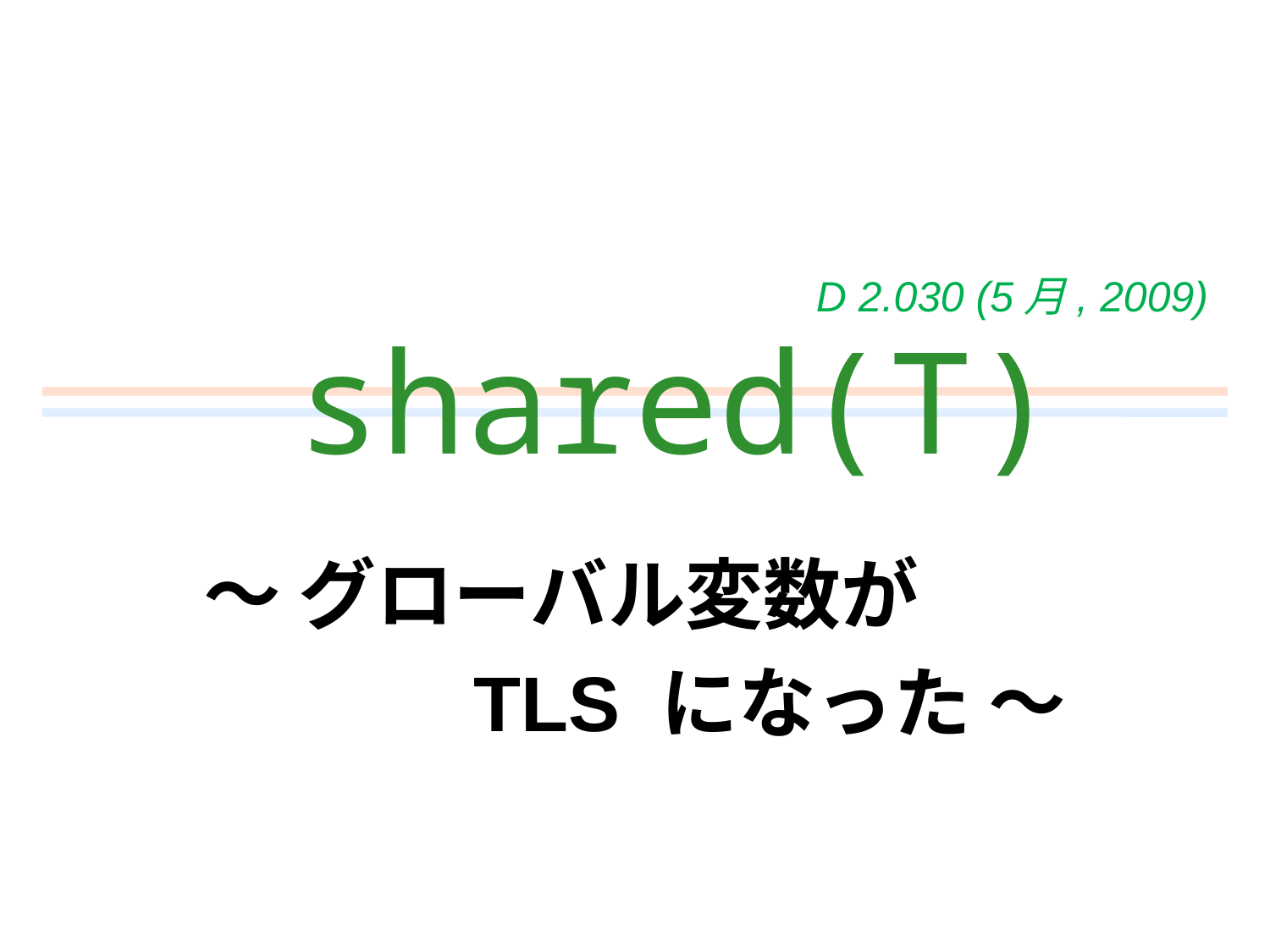

D 2.030 (5月, 2009)
# shared(T)
～ グローバル変数が
TLS になった ～